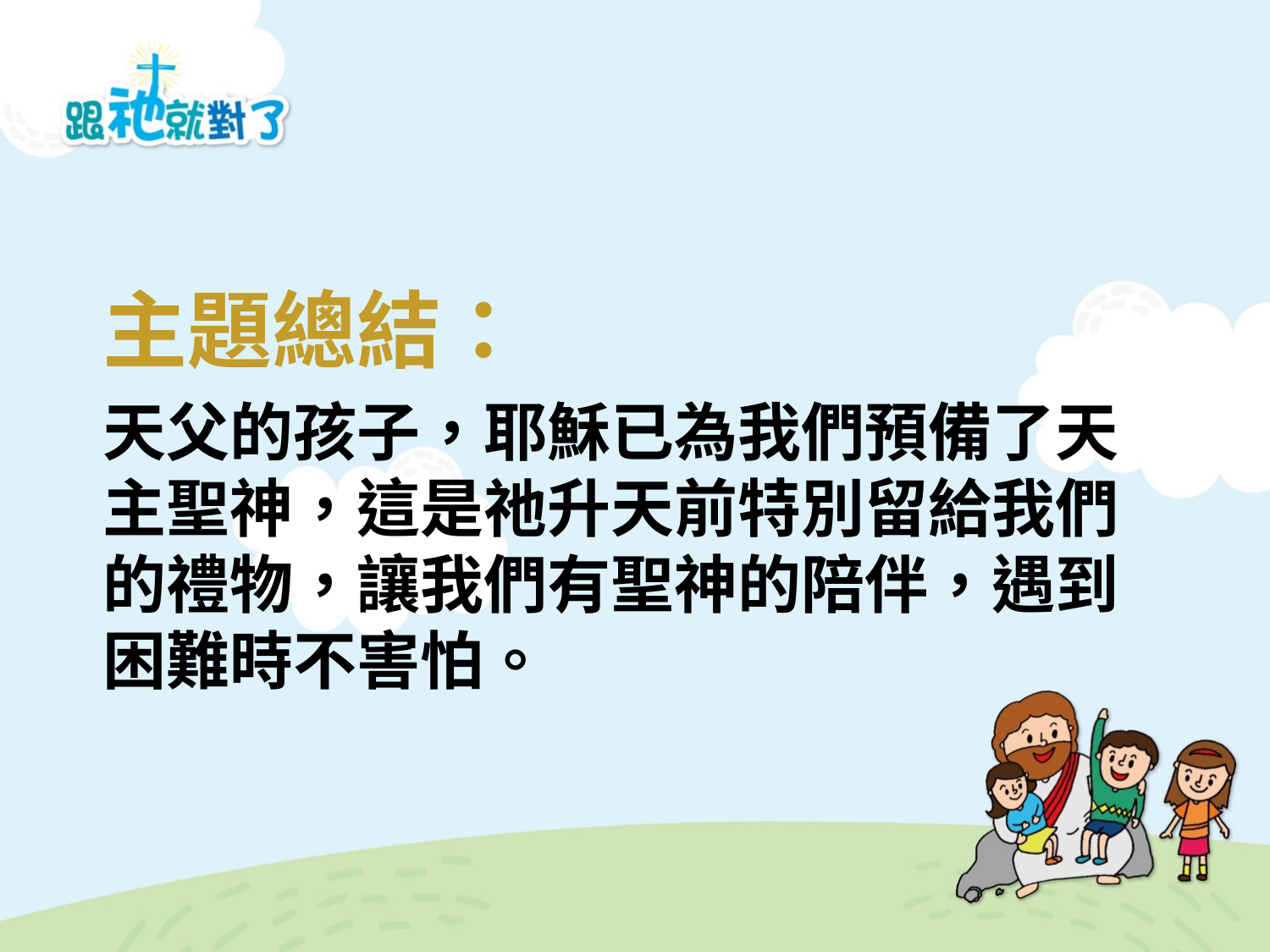

主題總結：
天父的孩子，耶穌已為我們預備了天主聖神，這是祂升天前特別留給我們的禮物，讓我們有聖神的陪伴，遇到困難時不害怕。